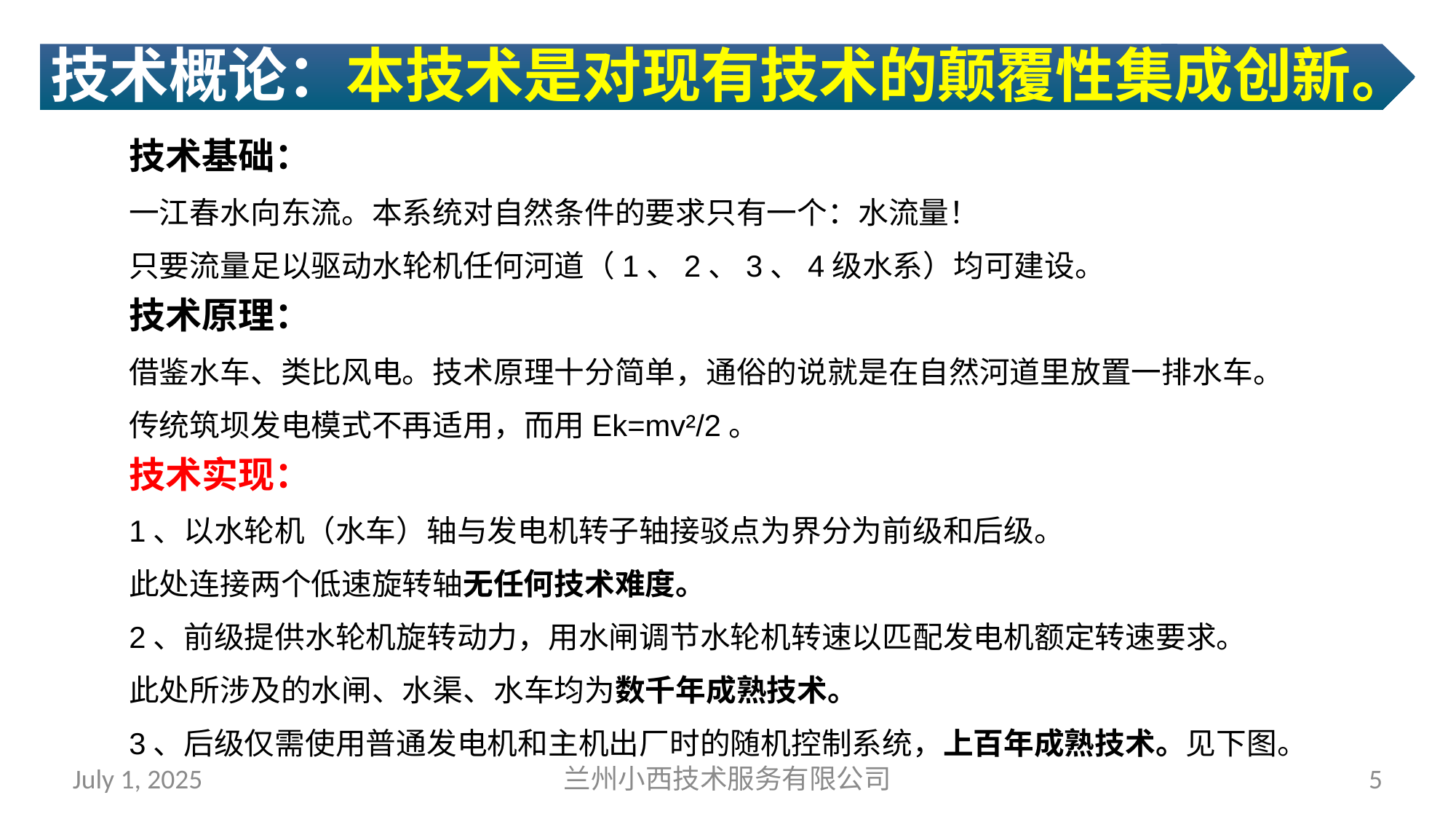

技术概论：本技术是对现有技术的颠覆性集成创新。

技术基础：
一江春水向东流。本系统对自然条件的要求只有一个：水流量！
只要流量足以驱动水轮机任何河道（1、2、3、4级水系）均可建设。
技术原理：
借鉴水车、类比风电。技术原理十分简单，通俗的说就是在自然河道里放置一排水车。
传统筑坝发电模式不再适用，而用Ek=mv²/2。
技术实现：
1、以水轮机（水车）轴与发电机转子轴接驳点为界分为前级和后级。
此处连接两个低速旋转轴无任何技术难度。
2、前级提供水轮机旋转动力，用水闸调节水轮机转速以匹配发电机额定转速要求。
此处所涉及的水闸、水渠、水车均为数千年成熟技术。
3、后级仅需使用普通发电机和主机出厂时的随机控制系统，上百年成熟技术。见下图。
July 1, 2025
兰州小西技术服务有限公司
5